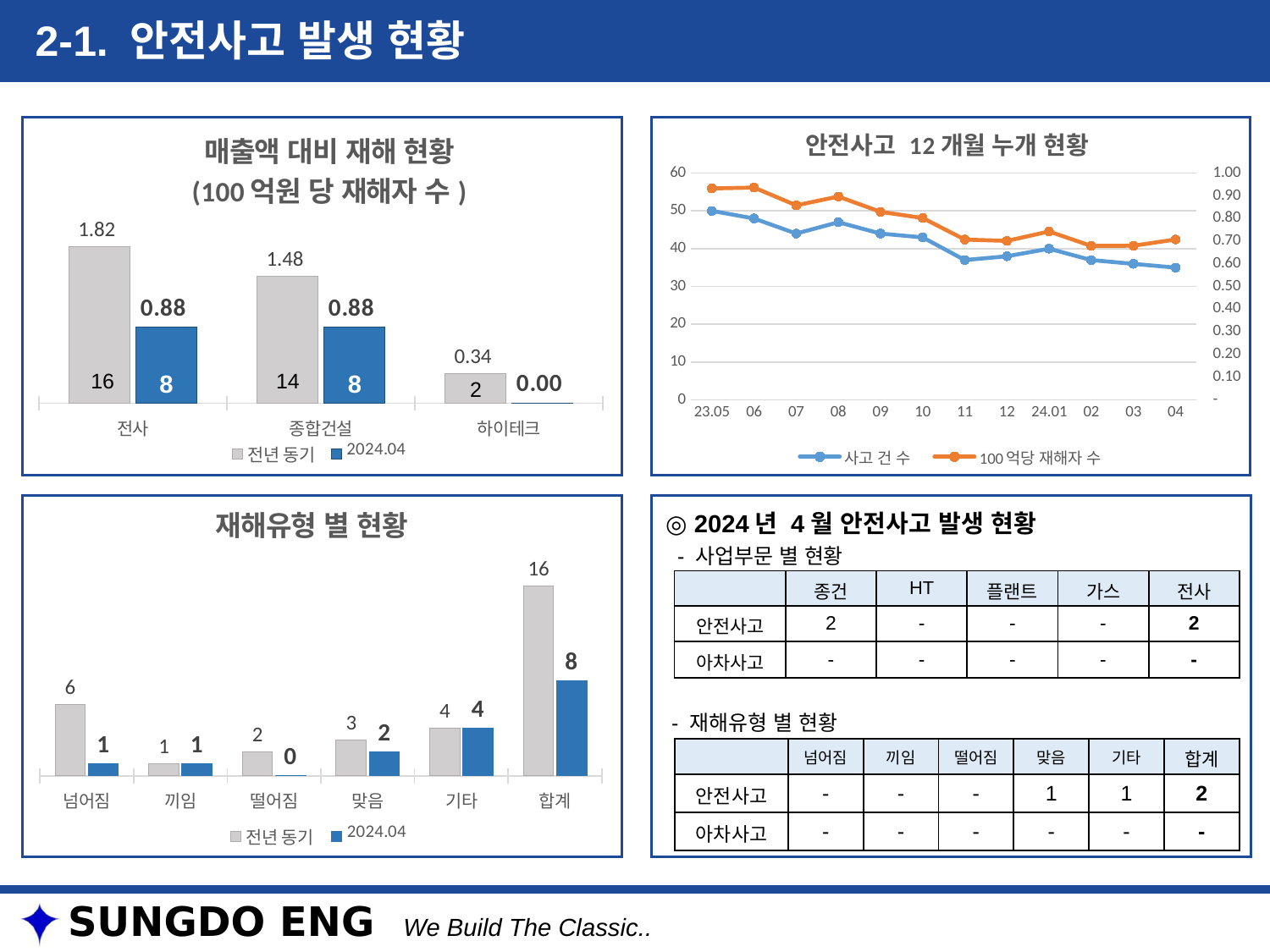

2-1. 안전사고 발생 현황

### Chart: 안전사고 12개월 누개 현황

| Category | 사고 건 수 | 100억당 재해자 수 |
|---|---|---|
| 23.05 | 50.0 | 0.9322887128963572 |
| 06 | 48.0 | 0.9362654314015709 |
| 07 | 44.0 | 0.8578099577759309 |
| 08 | 47.0 | 0.8965859459124291 |
| 09 | 44.0 | 0.8292408466030573 |
| 10 | 43.0 | 0.802065904045607 |
| 11 | 37.0 | 0.706850289825961 |
| 12 | 38.0 | 0.7012020690460394 |
| 24.01 | 40.0 | 0.7425767744545113 |
| 02 | 37.0 | 0.679000491700889 |
| 03 | 36.0 | 0.6797705687011084 |
| 04 | 35.0 | 0.7073979821261924 |

### Chart: 매출액 대비 재해 현황
(100억원 당 재해자 수)

| Category | 전년 동기 | 2024.04 |
|---|---|---|
| 전사 | 1.8227653530722574 | 0.883985714790849 |
| 종합건설 | 1.4782633095774542 | 0.883985714790849 |
| 하이테크 | 0.3445020434948031 | 0.0 |
16
14
8
8
2

### Chart: 재해유형 별 현황

| Category | 전년 동기 | 2024.04 |
|---|---|---|
| 넘어짐 | 6.0 | 1.0 |
| 끼임 | 1.0 | 1.0 |
| 떨어짐 | 2.0 | 0.0 |
| 맞음 | 3.0 | 2.0 |
| 기타 | 4.0 | 4.0 |
| 합계 | 16.0 | 8.0 |
◎ 2024년 4월 안전사고 발생 현황
  - 사업부문 별 현황

 - 재해유형 별 현황

|  | 종건 | HT | 플랜트 | 가스 | 전사 |
| --- | --- | --- | --- | --- | --- |
| 안전사고 | 2 | - | - | - | 2 |
| 아차사고 | - | - | - | - | - |
|  | 넘어짐 | 끼임 | 떨어짐 | 맞음 | 기타 | 합계 |
| --- | --- | --- | --- | --- | --- | --- |
| 안전사고 | - | - | - | 1 | 1 | 2 |
| 아차사고 | - | - | - | - | - | - |